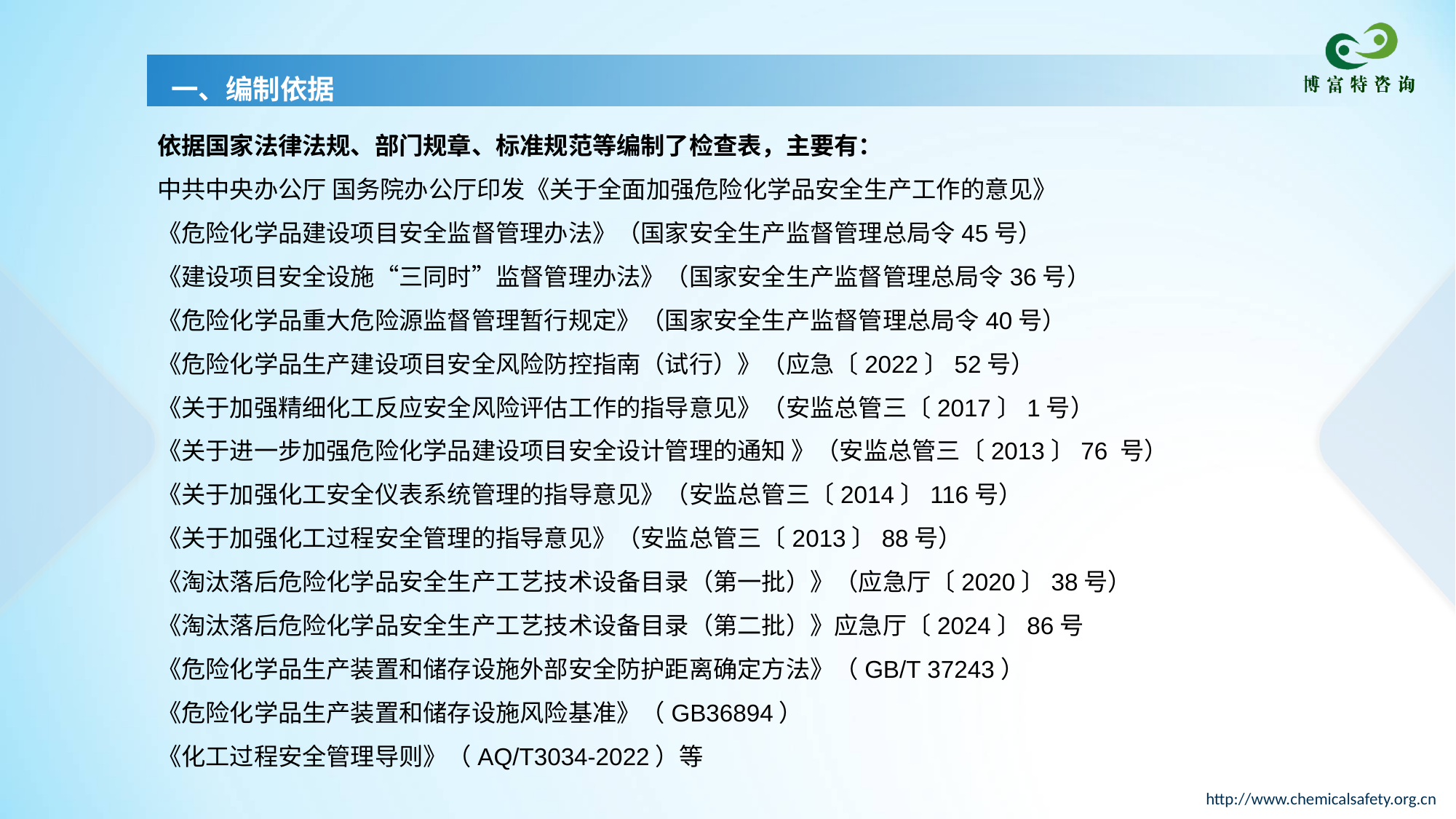

一、编制依据
依据国家法律法规、部门规章、标准规范等编制了检查表，主要有：
中共中央办公厅 国务院办公厅印发《关于全面加强危险化学品安全生产工作的意见》
《危险化学品建设项目安全监督管理办法》（国家安全生产监督管理总局令45号）
《建设项目安全设施“三同时”监督管理办法》（国家安全生产监督管理总局令36号）
《危险化学品重大危险源监督管理暂行规定》（国家安全生产监督管理总局令40号）
《危险化学品生产建设项目安全风险防控指南（试行）》（应急〔2022〕52号）
《关于加强精细化工反应安全风险评估工作的指导意见》（安监总管三〔2017〕1号）
《关于进一步加强危险化学品建设项目安全设计管理的通知 》（安监总管三〔2013〕76 号）
《关于加强化工安全仪表系统管理的指导意见》（安监总管三〔2014〕116号）
《关于加强化工过程安全管理的指导意见》（安监总管三〔2013〕88号）
《淘汰落后危险化学品安全生产工艺技术设备目录（第一批）》（应急厅〔2020〕38号）
《淘汰落后危险化学品安全生产工艺技术设备目录（第二批）》应急厅〔2024〕86号
《危险化学品生产装置和储存设施外部安全防护距离确定方法》（GB/T 37243）
《危险化学品生产装置和储存设施风险基准》（GB36894）
《化工过程安全管理导则》（AQ/T3034-2022）等